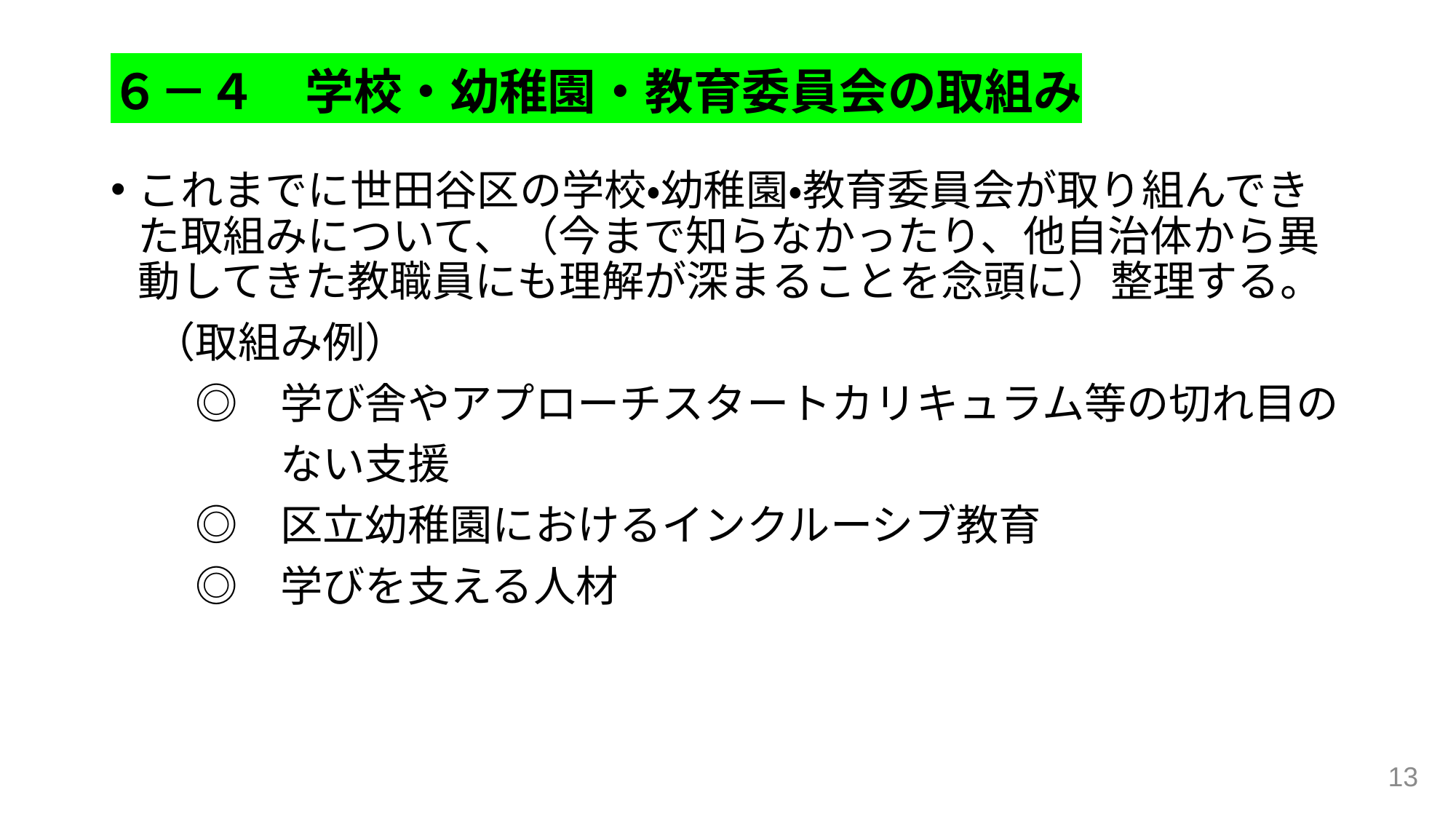

# ６－４　学校・幼稚園・教育委員会の取組み
これまでに世田谷区の学校・幼稚園・教育委員会が取り組んできた取組みについて、（今まで知らなかったり、他自治体から異動してきた教職員にも理解が深まることを念頭に）整理する。
　（取組み例）
　　◎　学び舎やアプローチスタートカリキュラム等の切れ目の
　　　　ない支援
　　◎　区立幼稚園におけるインクルーシブ教育
　　◎　学びを支える人材

13